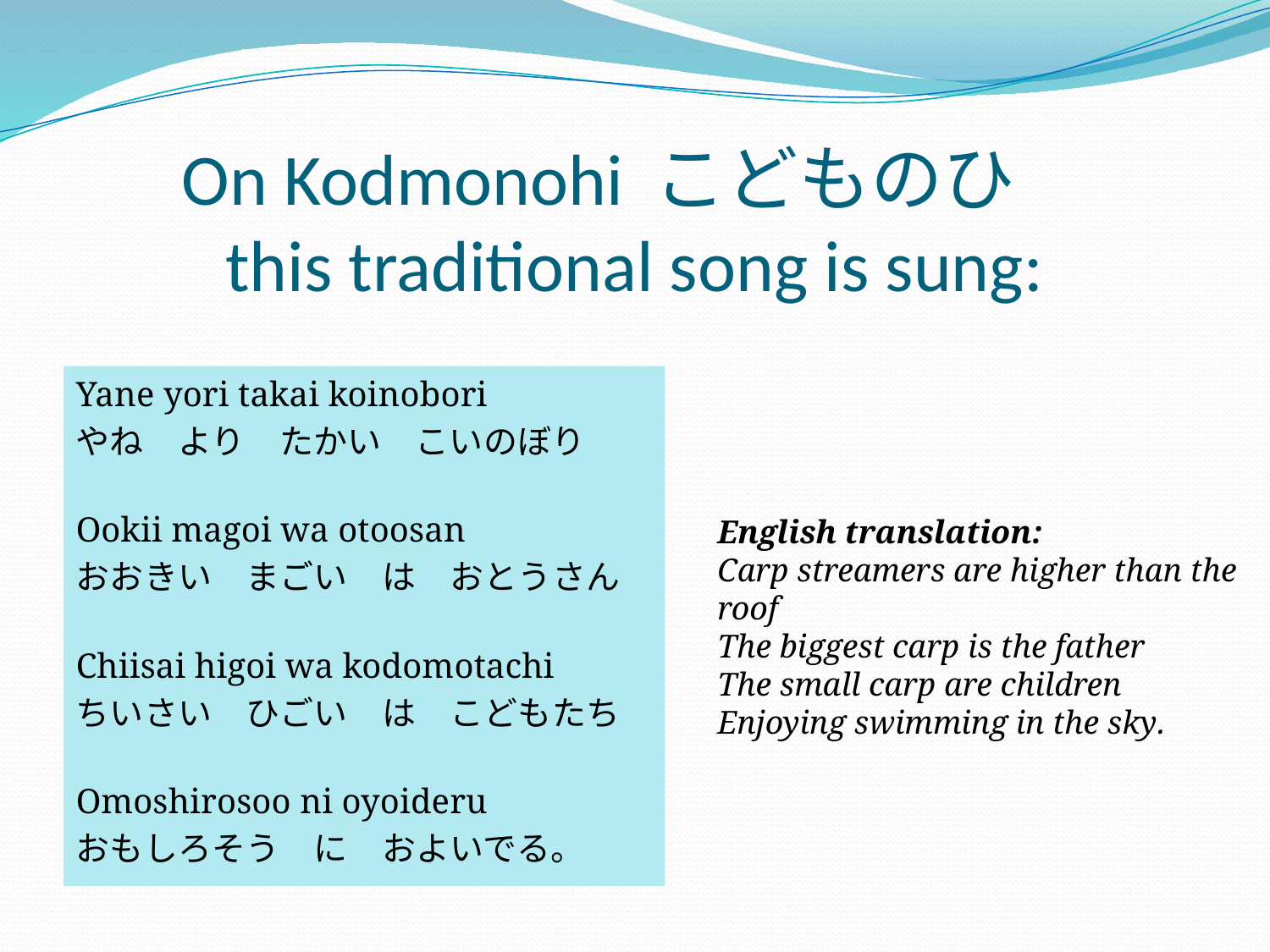

# On Kodmonohi こどものひ　 this traditional song is sung:
Yane yori takai koinobori
やね　より　たかい　こいのぼり
Ookii magoi wa otoosan
おおきい　まごい　は　おとうさん
Chiisai higoi wa kodomotachi
ちいさい　ひごい　は　こどもたち
Omoshirosoo ni oyoideru
おもしろそう　に　およいでる。
English translation:
Carp streamers are higher than the roof
The biggest carp is the father
The small carp are children
Enjoying swimming in the sky.